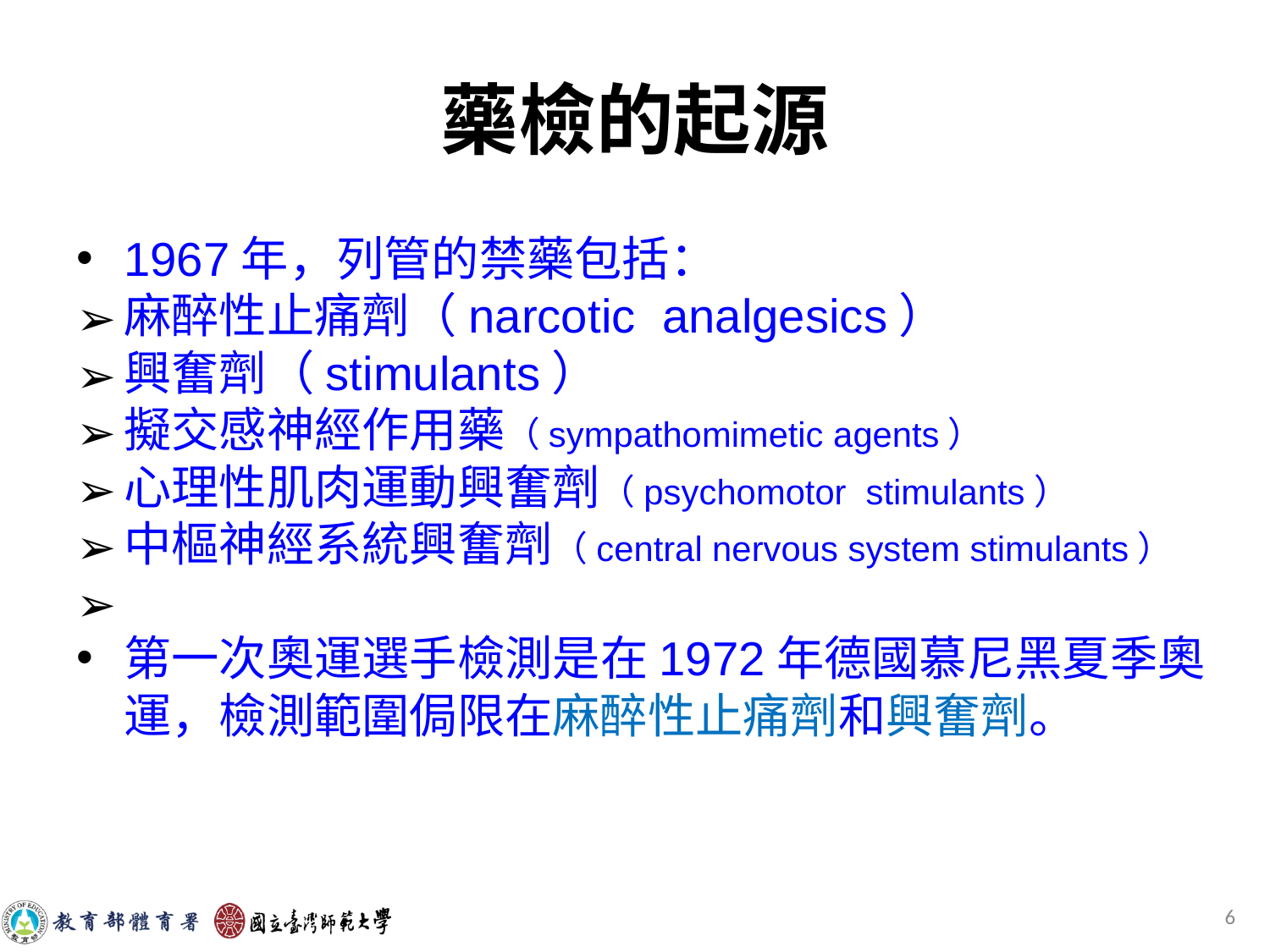

藥檢的起源
1967年，列管的禁藥包括：
麻醉性止痛劑（narcotic  analgesics）
興奮劑（stimulants）
擬交感神經作用藥（sympathomimetic agents）
心理性肌肉運動興奮劑（psychomotor  stimulants）
中樞神經系統興奮劑（central nervous system stimulants）

第一次奧運選手檢測是在1972年德國慕尼黑夏季奧運，檢測範圍侷限在麻醉性止痛劑和興奮劑。
6